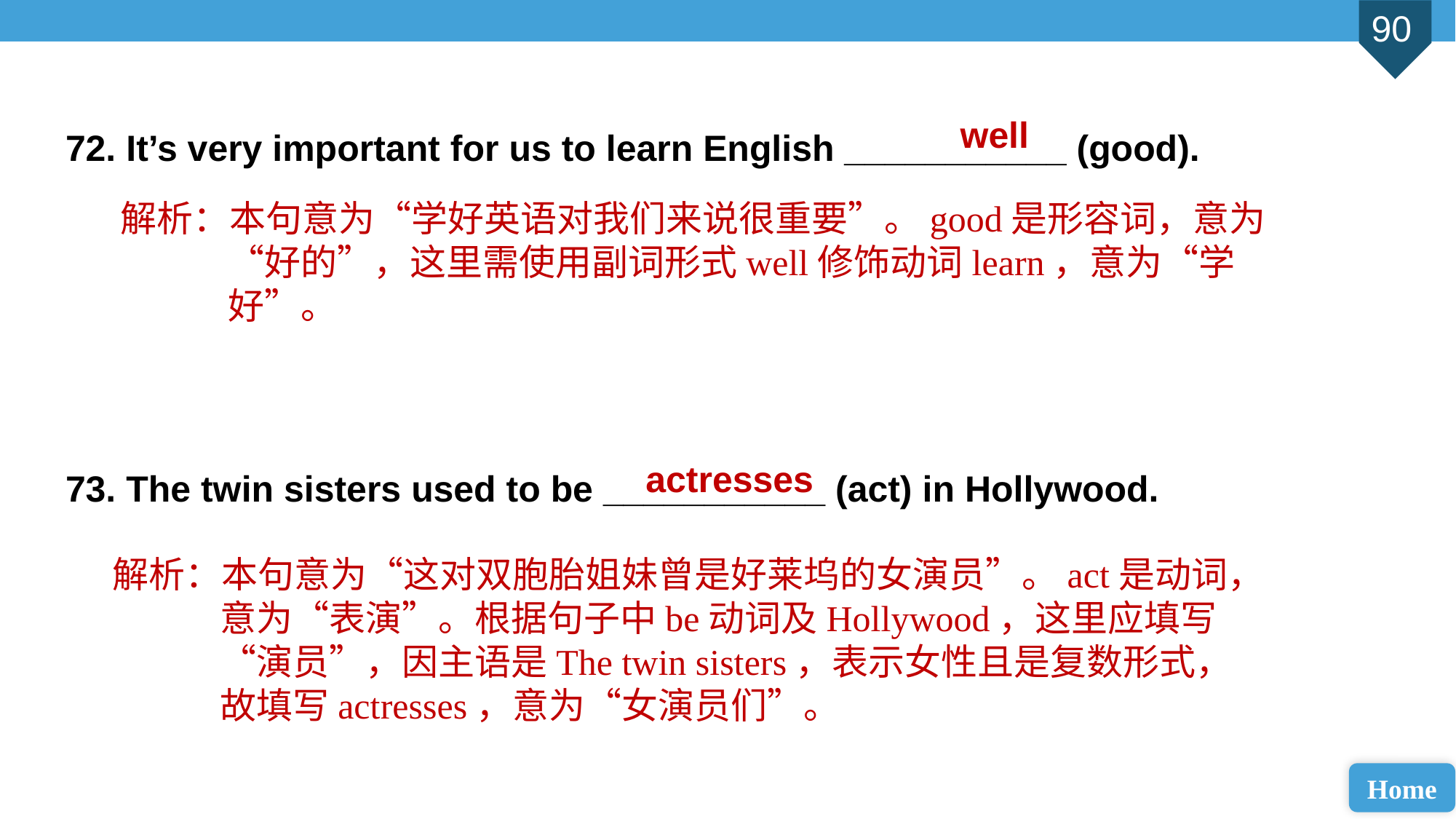

72. It’s very important for us to learn English ___________ (good).

73. The twin sisters used to be ___________ (act) in Hollywood.
well
解析：本句意为“学好英语对我们来说很重要”。good是形容词，意为“好的”，这里需使用副词形式well修饰动词learn，意为“学好”。
actresses
解析：本句意为“这对双胞胎姐妹曾是好莱坞的女演员”。act是动词，意为“表演”。根据句子中be动词及Hollywood，这里应填写“演员”，因主语是The twin sisters，表示女性且是复数形式，故填写actresses，意为“女演员们”。